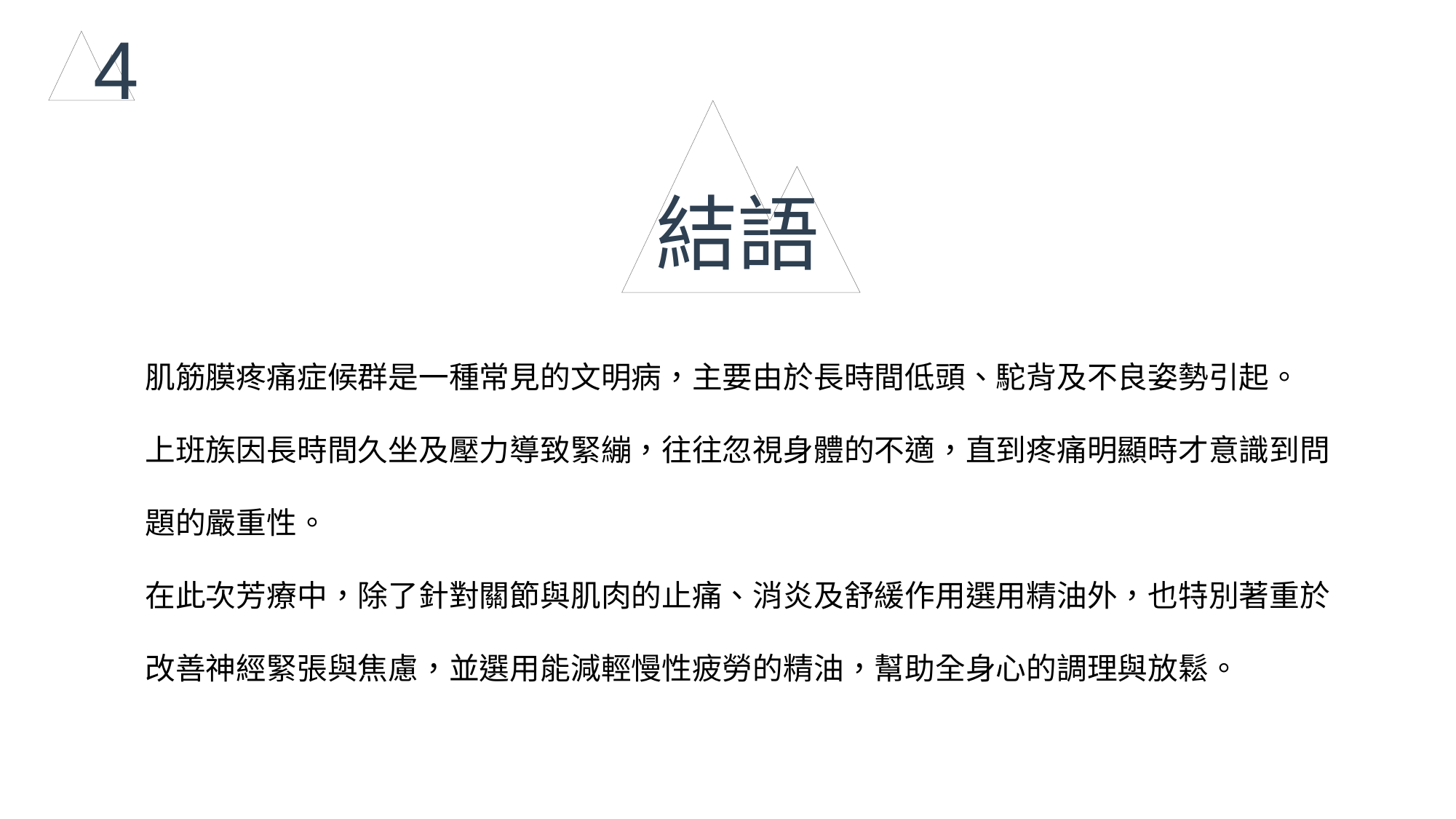

4

結語
肌筋膜疼痛症候群是一種常見的文明病，主要由於長時間低頭、駝背及不良姿勢引起。
上班族因長時間久坐及壓力導致緊繃，往往忽視身體的不適，直到疼痛明顯時才意識到問題的嚴重性。
在此次芳療中，除了針對關節與肌肉的止痛、消炎及舒緩作用選用精油外，也特別著重於改善神經緊張與焦慮，並選用能減輕慢性疲勞的精油，幫助全身心的調理與放鬆。